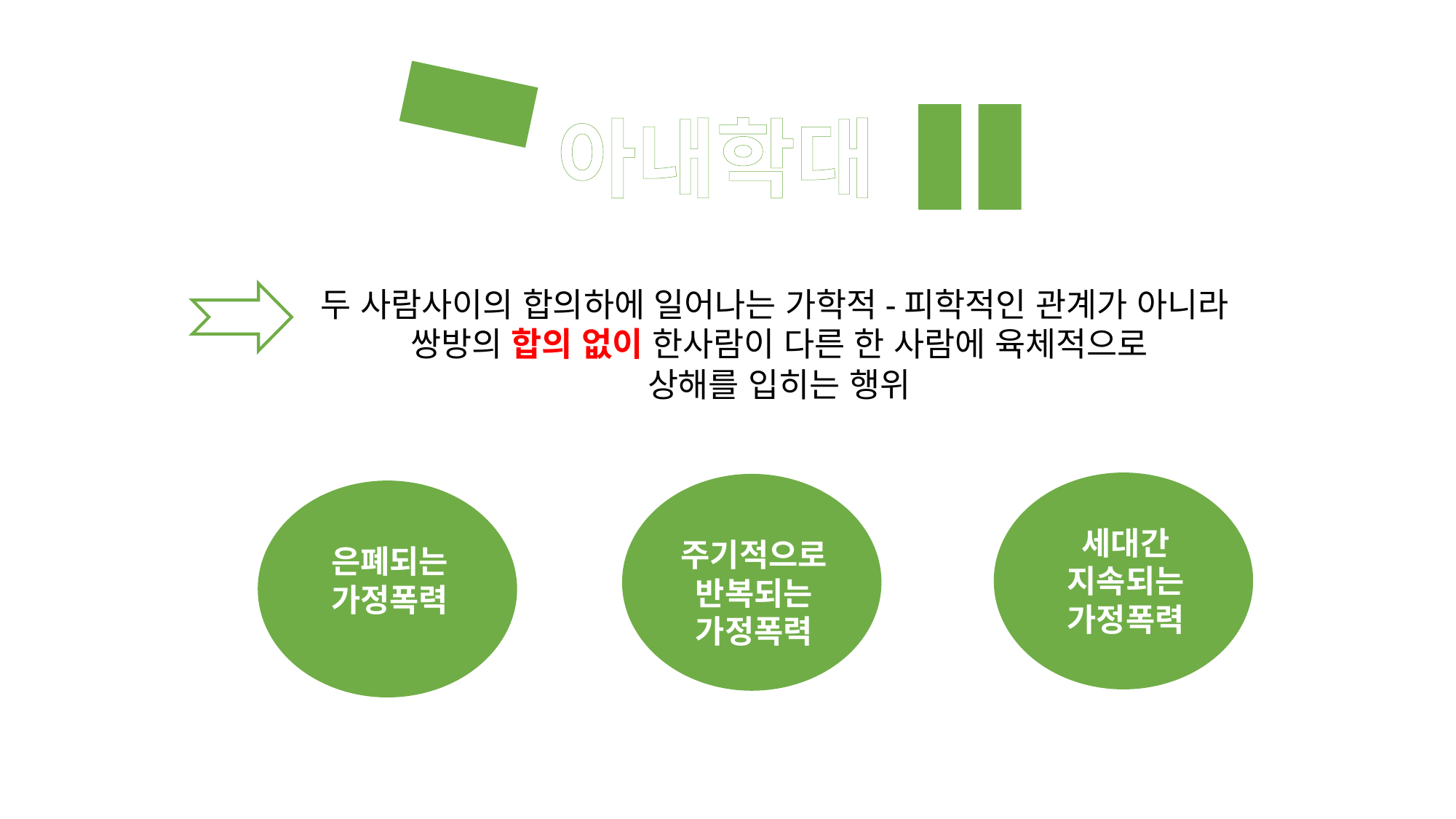

What
아내학대
?
!
두 사람사이의 합의하에 일어나는 가학적-피학적인 관계가 아니라
쌍방의 합의 없이 한사람이 다른 한 사람에 육체적으로
상해를 입히는 행위

세대간
지속되는
가정폭력

주기적으로
반복되는
가정폭력

은폐되는
가정폭력
은폐되는
가정폭력